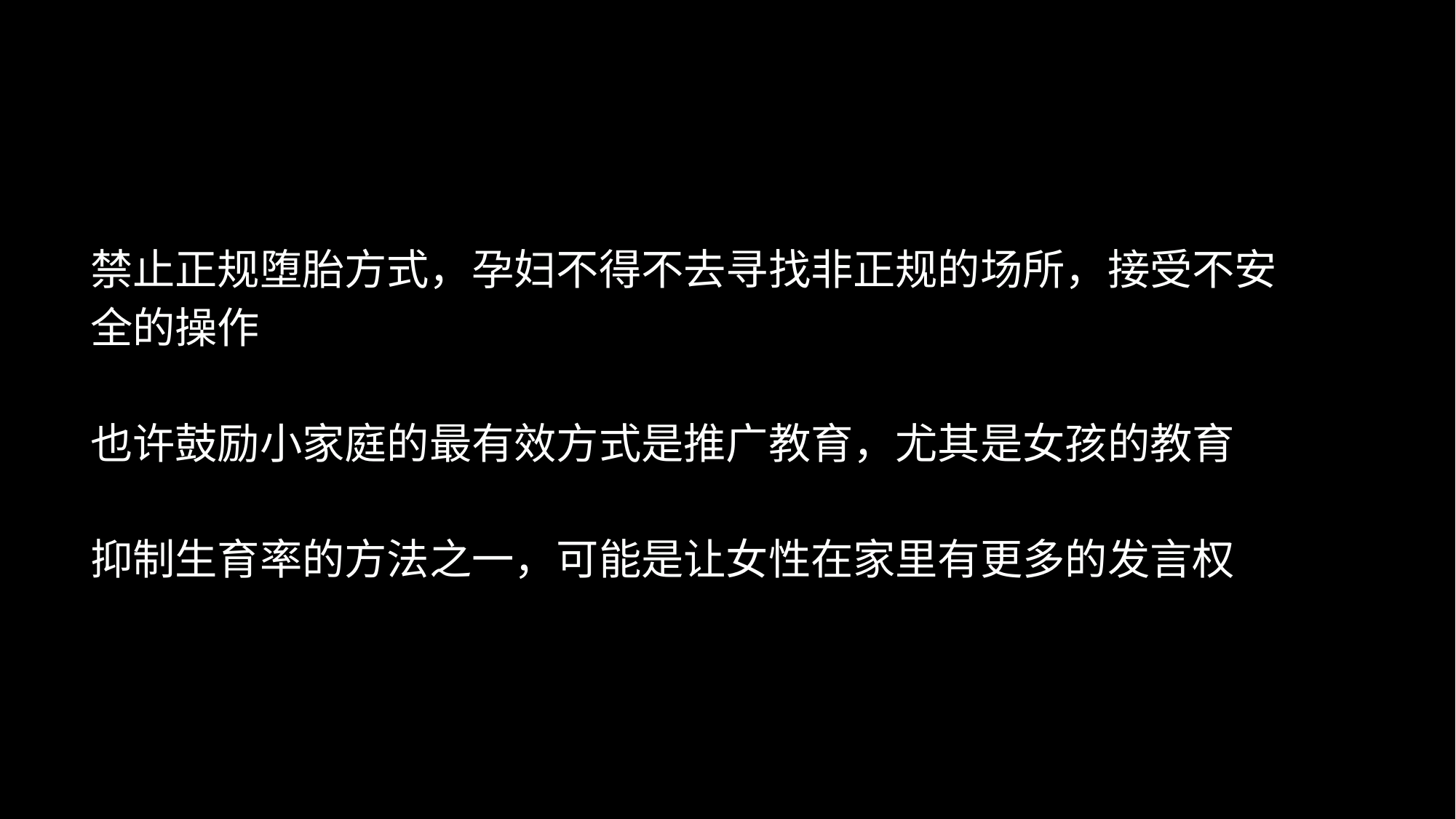

#
禁止正规堕胎方式，孕妇不得不去寻找非正规的场所，接受不安全的操作

也许鼓励小家庭的最有效方式是推广教育，尤其是女孩的教育

抑制生育率的方法之一，可能是让女性在家里有更多的发言权